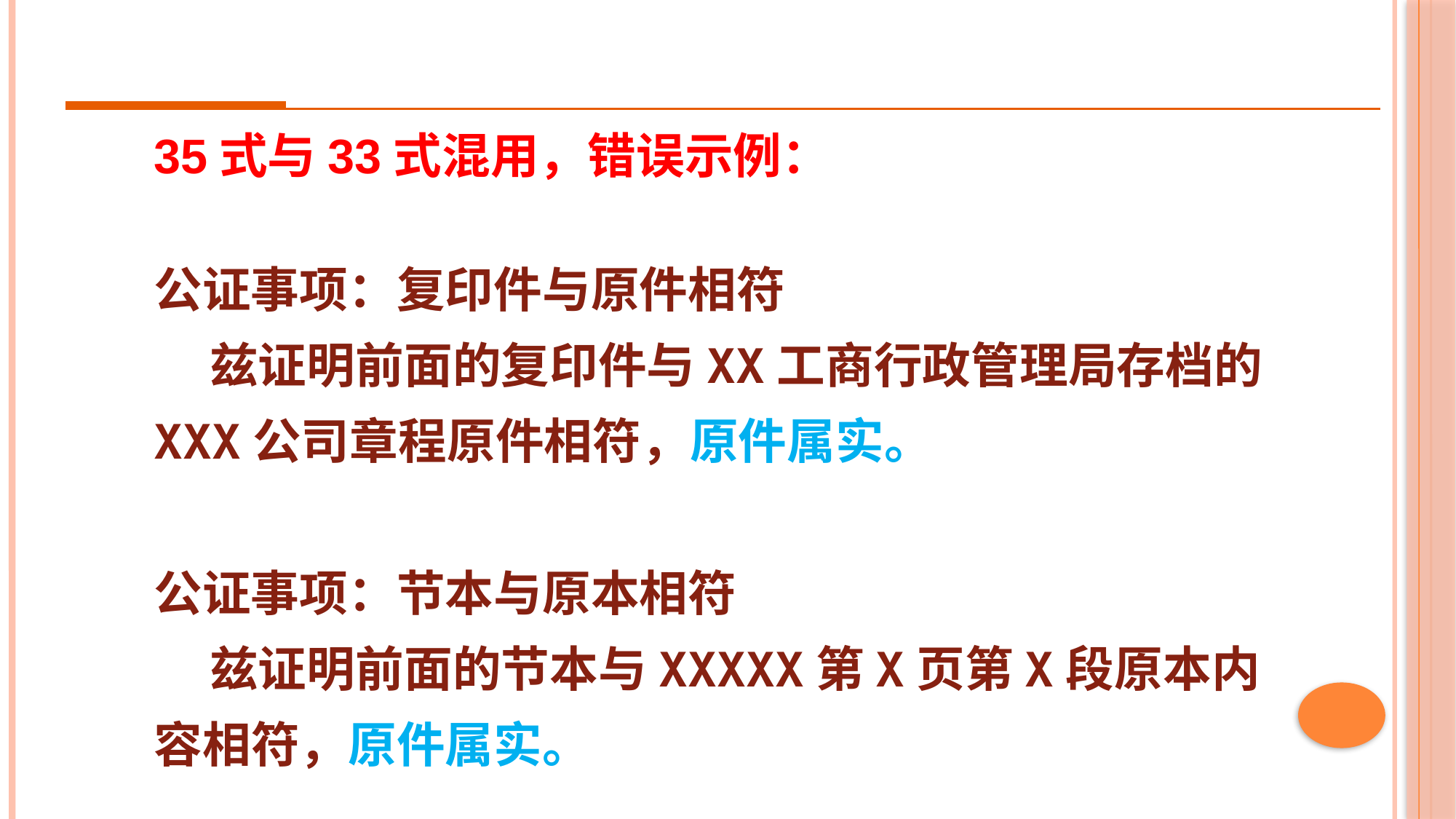

35式与33式混用，错误示例：

公证事项：复印件与原件相符
    兹证明前面的复印件与XX工商行政管理局存档的XXX公司章程原件相符，原件属实。

公证事项：节本与原本相符
    兹证明前面的节本与XXXXX第X页第X段原本内容相符，原件属实。